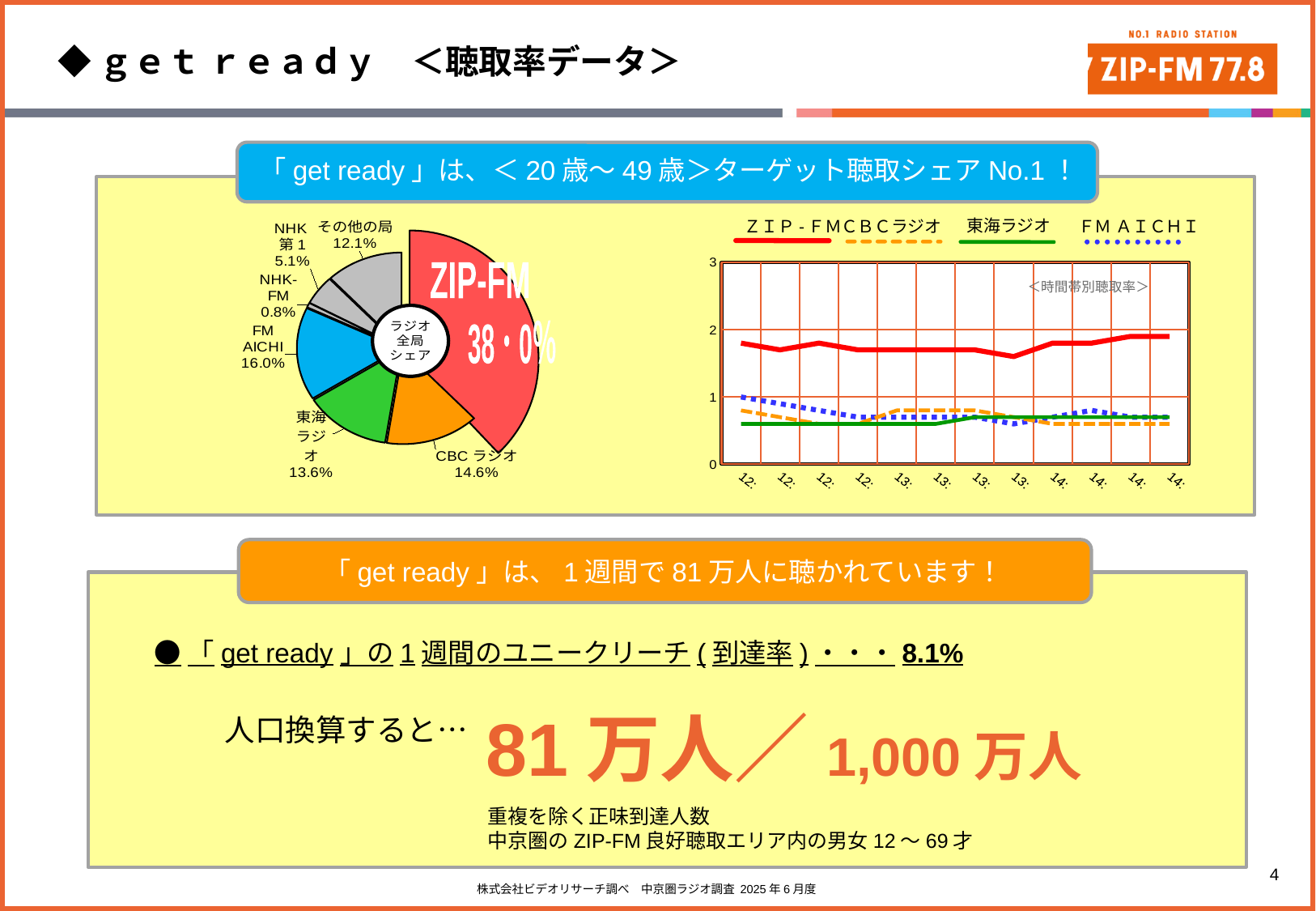

◆ｇｅｔ ｒｅａｄｙ　＜聴取率データ＞

「get ready」は、＜20歳～49歳＞ターゲット聴取シェアNo.1！

### Chart

| Category | 07:00-24:00 |
|---|---|
| ZIP-FM | 38.0 |
| CBCラジオ | 14.6 |
| 東海ラジオ | 13.6 |
| FM AICHI | 16.0 |
| NHK-FM | 0.8 |
| NHK第1 | 5.1 |
| その他の局 | 12.1 |

### Chart

| Category | 07:00-24:00 |
|---|---|
| ZIP-FM | 38.0 |
| FM AICHI | 14.6 |
| NHK-FM | 13.6 |
| CBCラジオ | 16.0 |
| 東海ラジオ | 0.8 |
| NHK第1 | 5.1 |
| その他の局 | 12.1 |
ZIP-FM
38．0％
東海ラジオ
ＦＭ ＡＩＣＨＩ
ＺＩＰ-ＦＭ
ＣＢＣラジオ

### Chart

| Category |
|---|

[unsupported chart]

＜時間帯別聴取率＞

「get ready」は、1週間で81万人に聴かれています！

●「get ready」の1週間のユニークリーチ(到達率)・・・8.1%
81万人／1,000万人
人口換算すると…
重複を除く正味到達人数
中京圏のZIP-FM良好聴取エリア内の男女12～69才
株式会社ビデオリサーチ調べ　中京圏ラジオ調査 2025年6月度